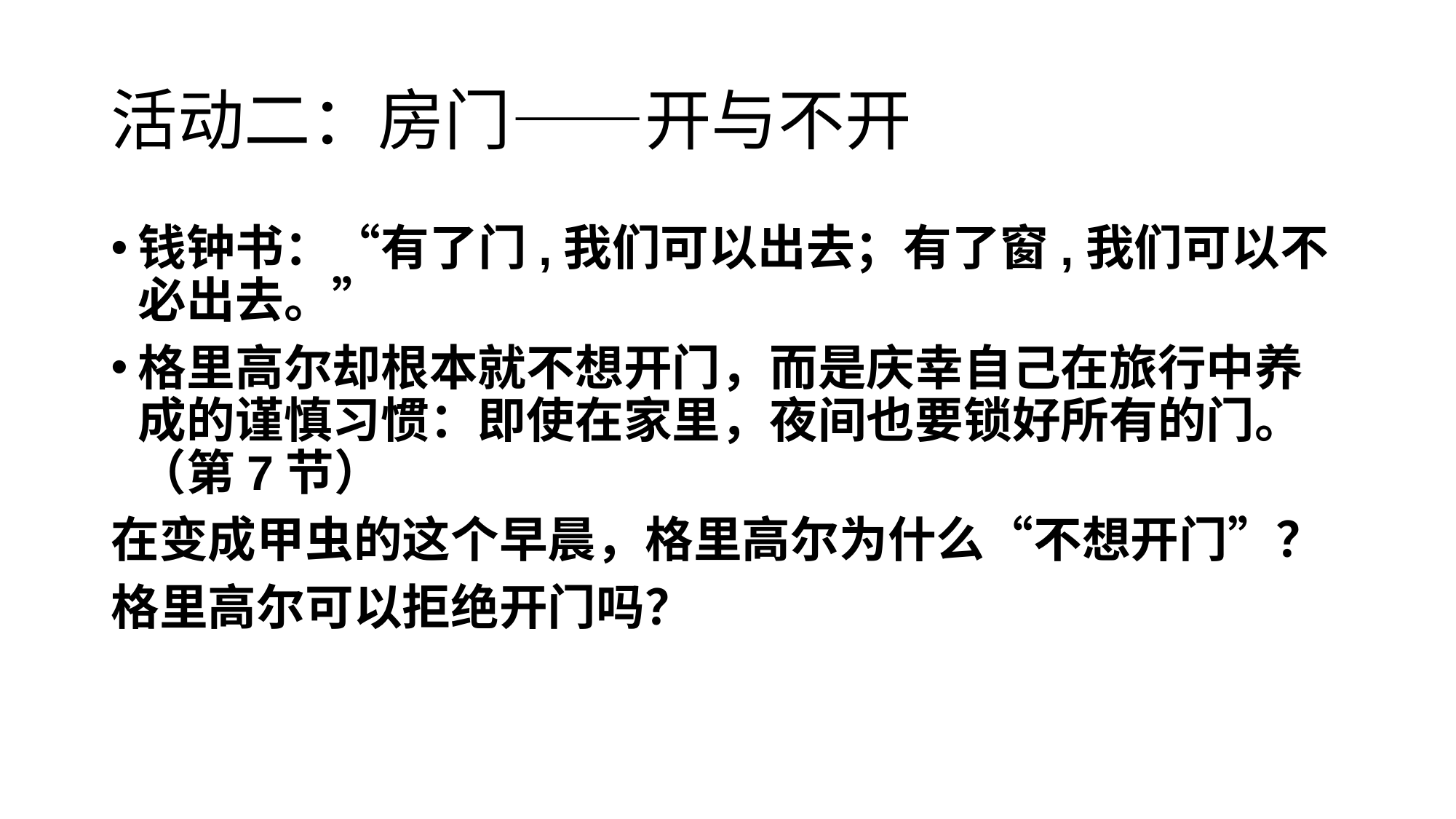

# 活动二：房门——开与不开
钱钟书：“有了门,我们可以出去；有了窗,我们可以不必出去。”
格里高尔却根本就不想开门，而是庆幸自己在旅行中养成的谨慎习惯：即使在家里，夜间也要锁好所有的门。（第7节）
在变成甲虫的这个早晨，格里高尔为什么“不想开门”？
格里高尔可以拒绝开门吗？